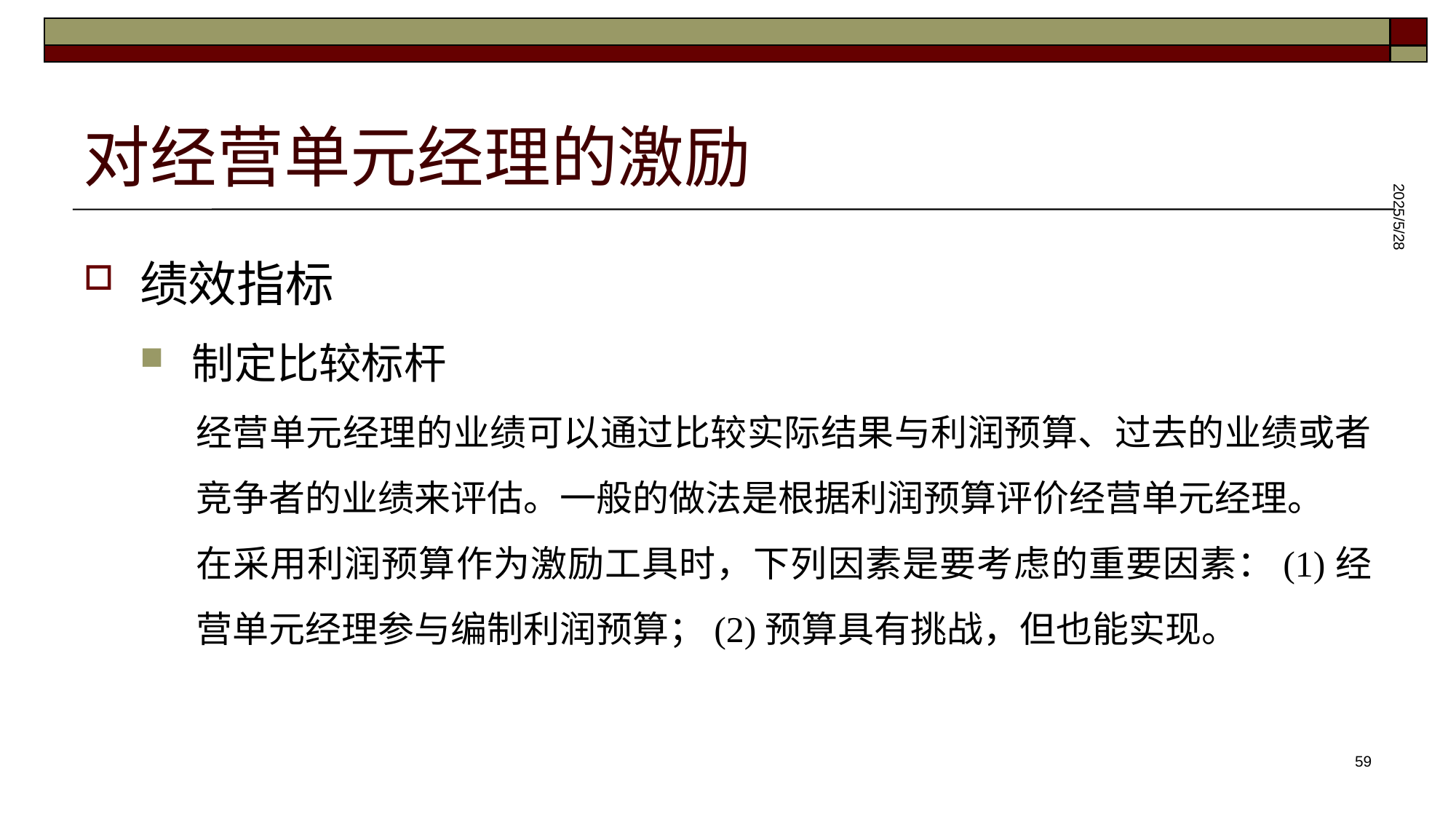

# 对经营单元经理的激励
2025/5/28
绩效指标
制定比较标杆
经营单元经理的业绩可以通过比较实际结果与利润预算、过去的业绩或者竞争者的业绩来评估。一般的做法是根据利润预算评价经营单元经理。
在采用利润预算作为激励工具时，下列因素是要考虑的重要因素：(1)经营单元经理参与编制利润预算；(2)预算具有挑战，但也能实现。

59